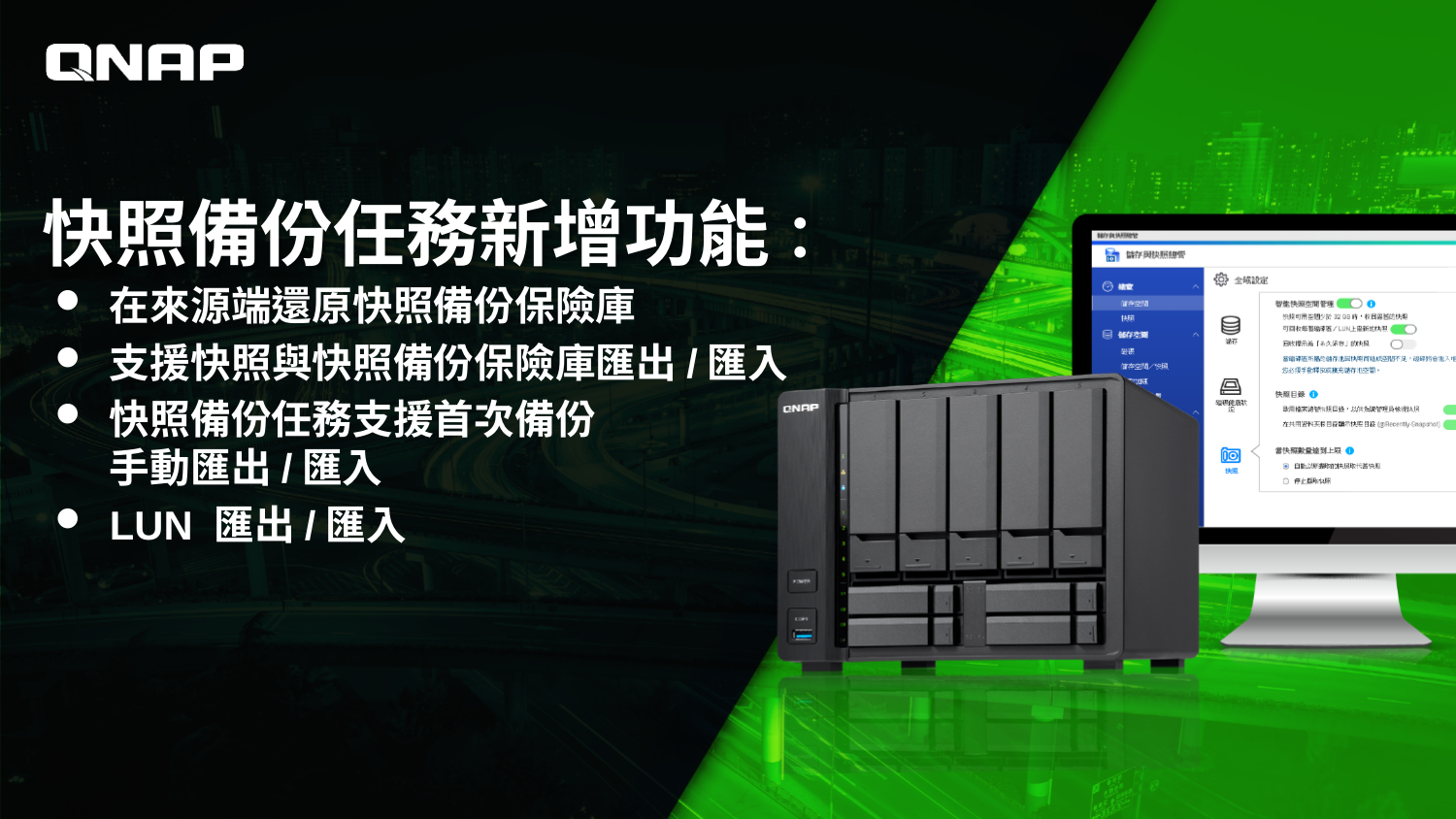

# 快照備份任務新增功能：
在來源端還原快照備份保險庫
支援快照與快照備份保險庫匯出/匯入
快照備份任務支援首次備份
手動匯出/匯入
LUN 匯出/匯入